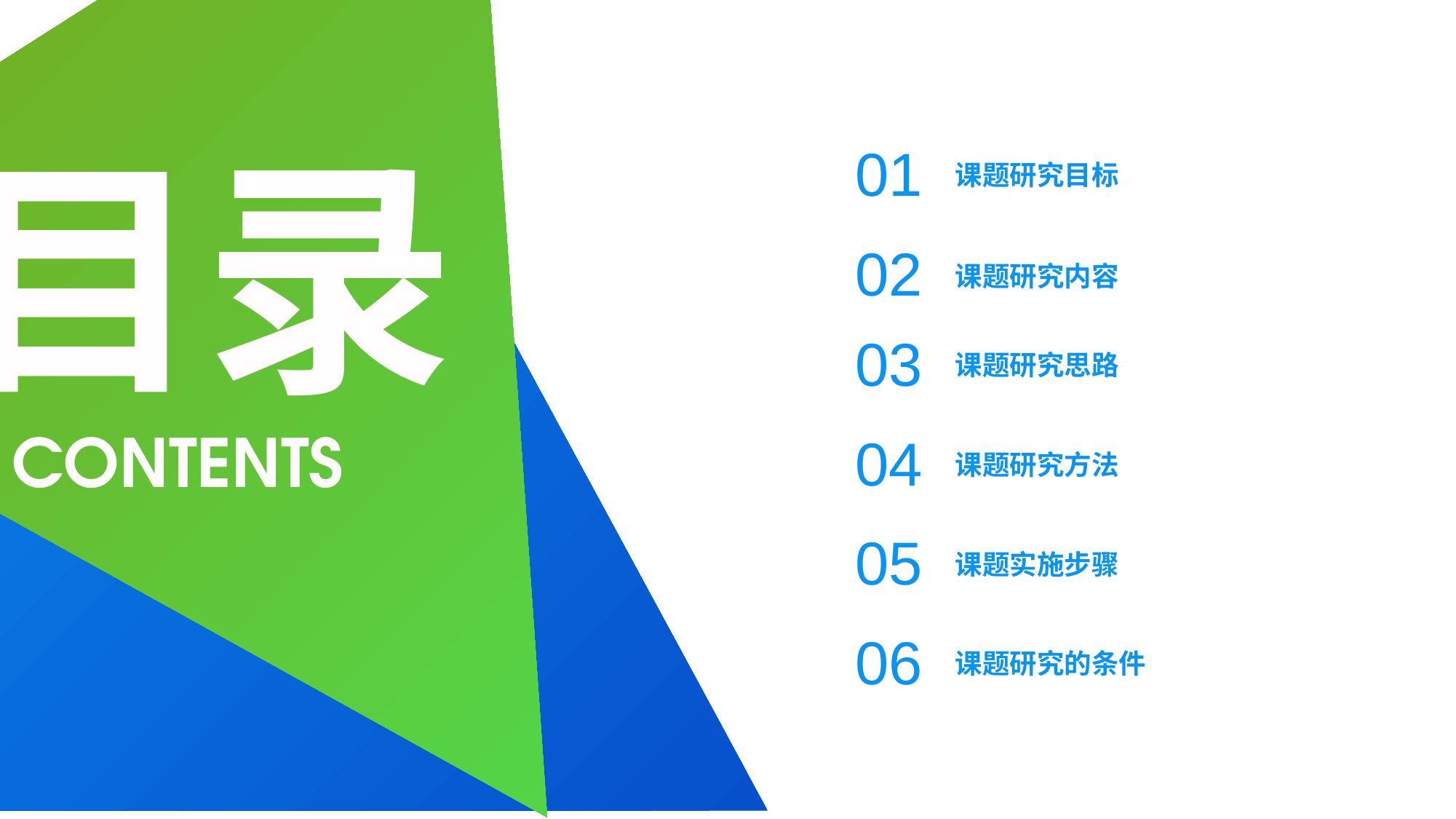

01
课题研究目标
02

课题研究内容

03
课题研究思路
04
课题研究方法
05
课题实施步骤
06
课题研究的条件
延时